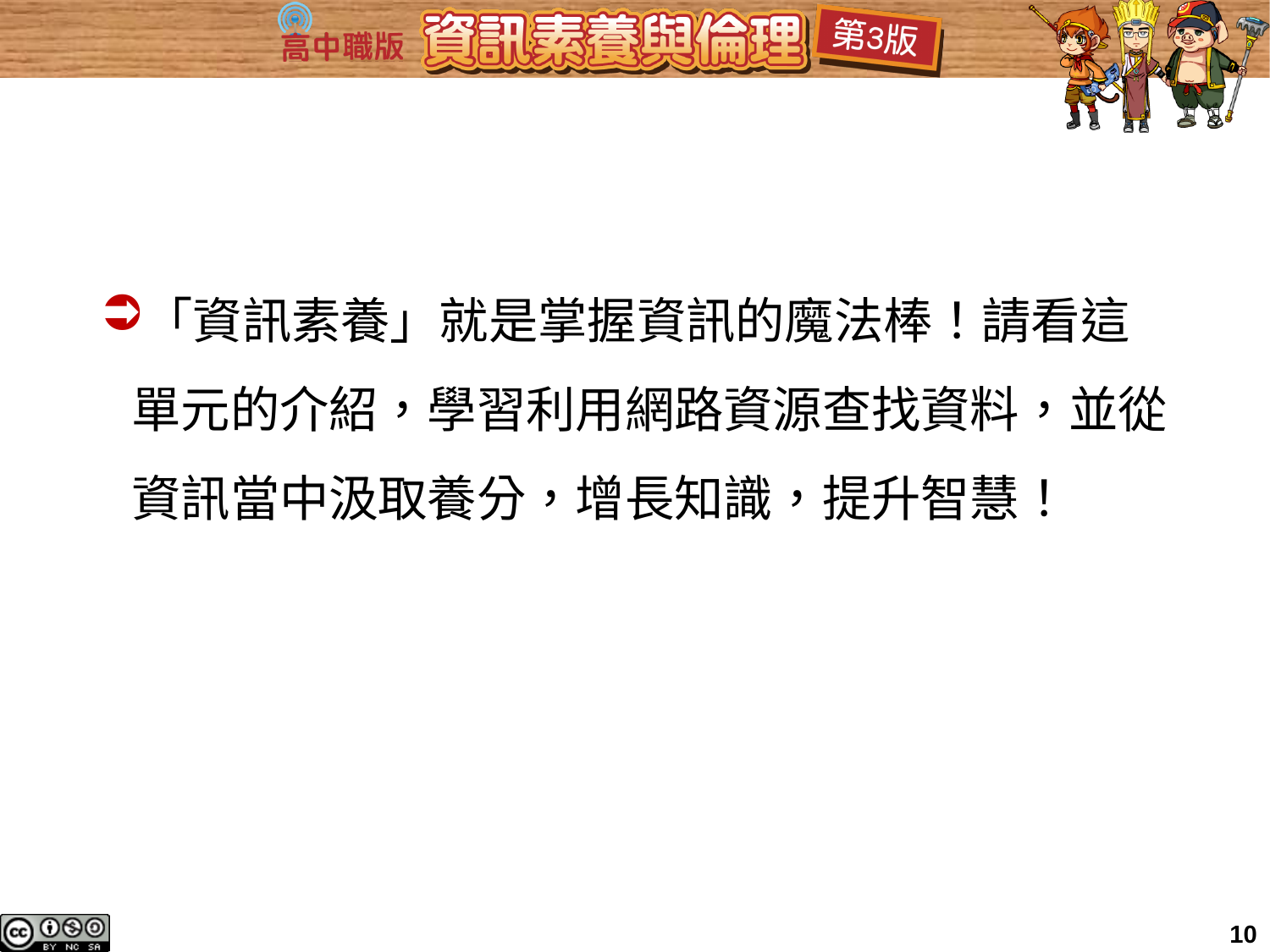

#
「資訊素養」就是掌握資訊的魔法棒！請看這單元的介紹，學習利用網路資源查找資料，並從資訊當中汲取養分，增長知識，提升智慧！

10